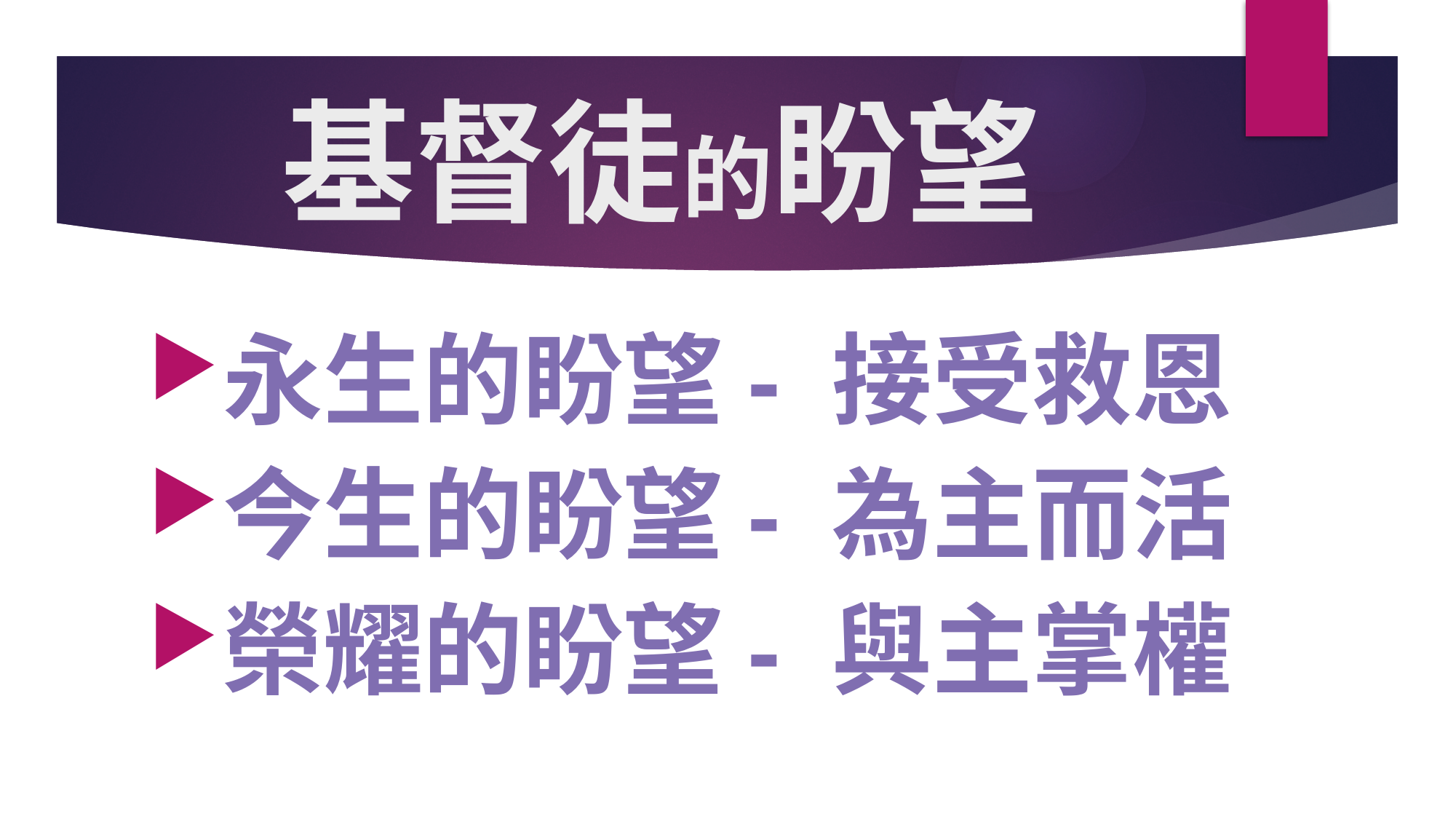

# 基督徒的盼望
永生的盼望- 接受救恩
今生的盼望- 為主而活
榮耀的盼望- 與主掌權